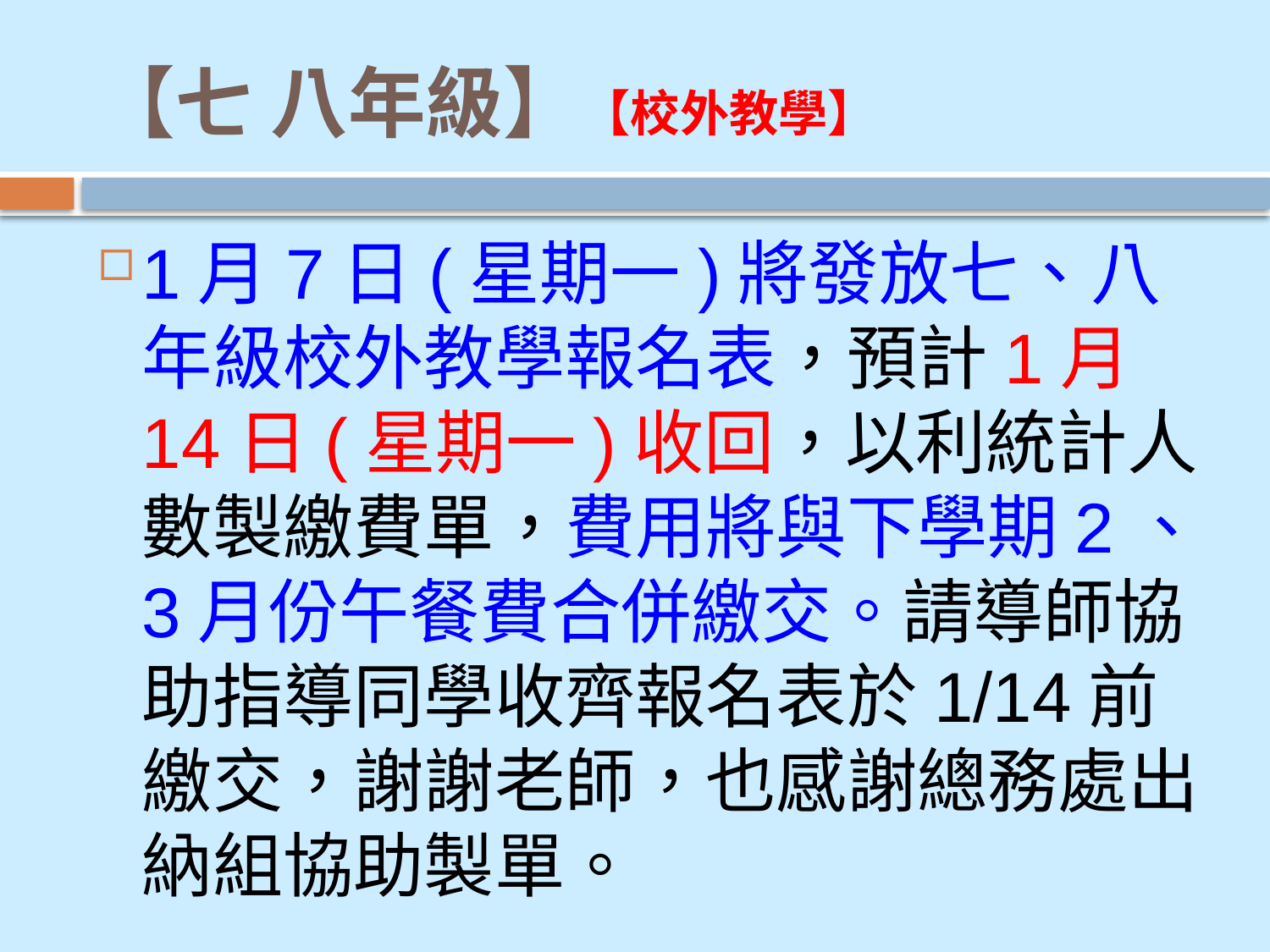

# 【七 八年級】【校外教學】
1月7日(星期一)將發放七、八年級校外教學報名表，預計1月14日(星期一)收回，以利統計人數製繳費單，費用將與下學期2、3月份午餐費合併繳交。請導師協助指導同學收齊報名表於1/14前繳交，謝謝老師，也感謝總務處出納組協助製單。